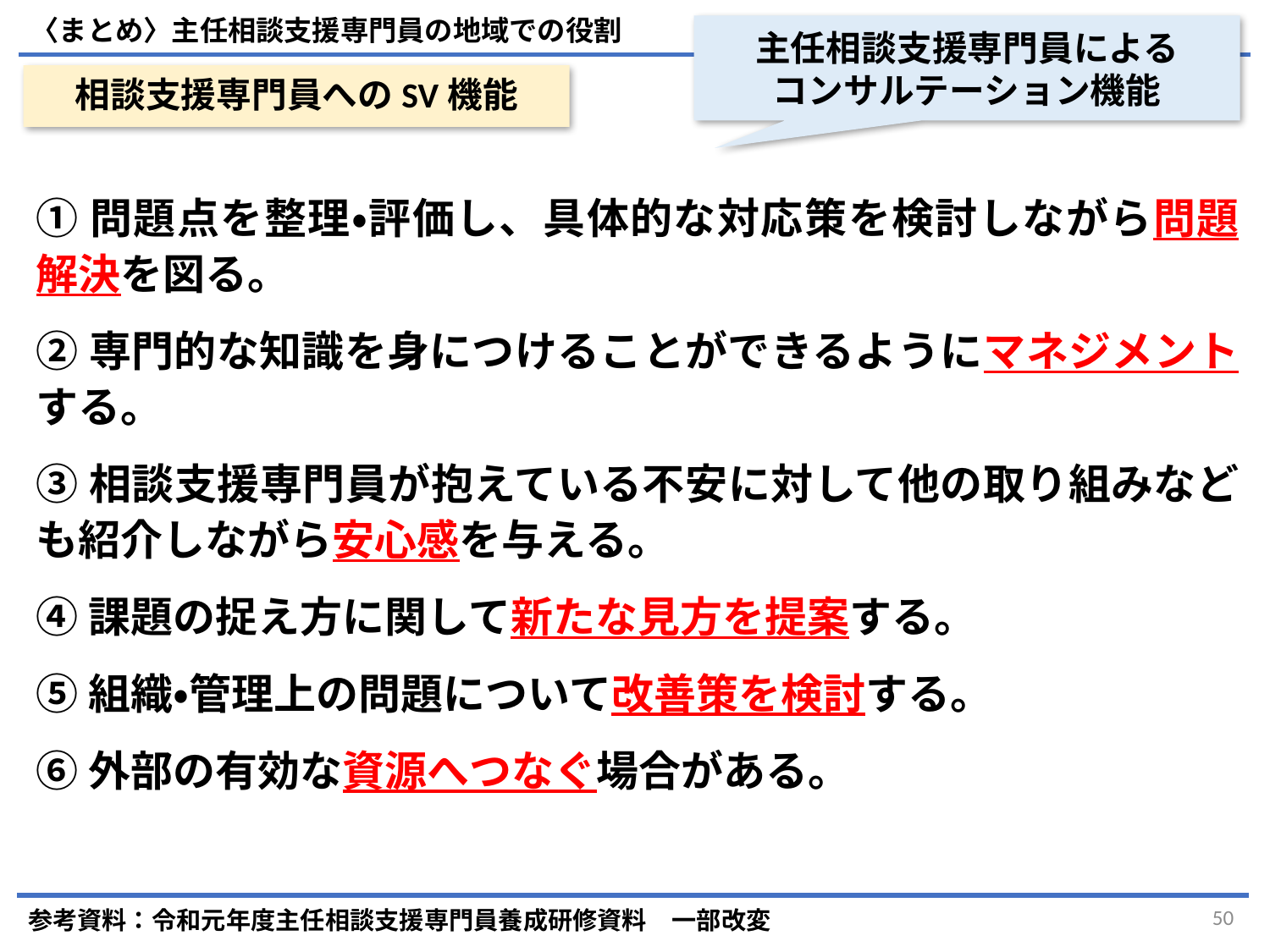

〈まとめ〉主任相談支援専門員の地域での役割
主任相談支援専門員による
コンサルテーション機能
# 相談支援専門員へのSV機能
①問題点を整理・評価し、具体的な対応策を検討しながら問題解決を図る。
②専門的な知識を身につけることができるようにマネジメントする。
③相談支援専門員が抱えている不安に対して他の取り組みなども紹介しながら安心感を与える。
④課題の捉え方に関して新たな見方を提案する。
⑤組織・管理上の問題について改善策を検討する。
⑥外部の有効な資源へつなぐ場合がある。
参考資料：令和元年度主任相談支援専門員養成研修資料　一部改変
50